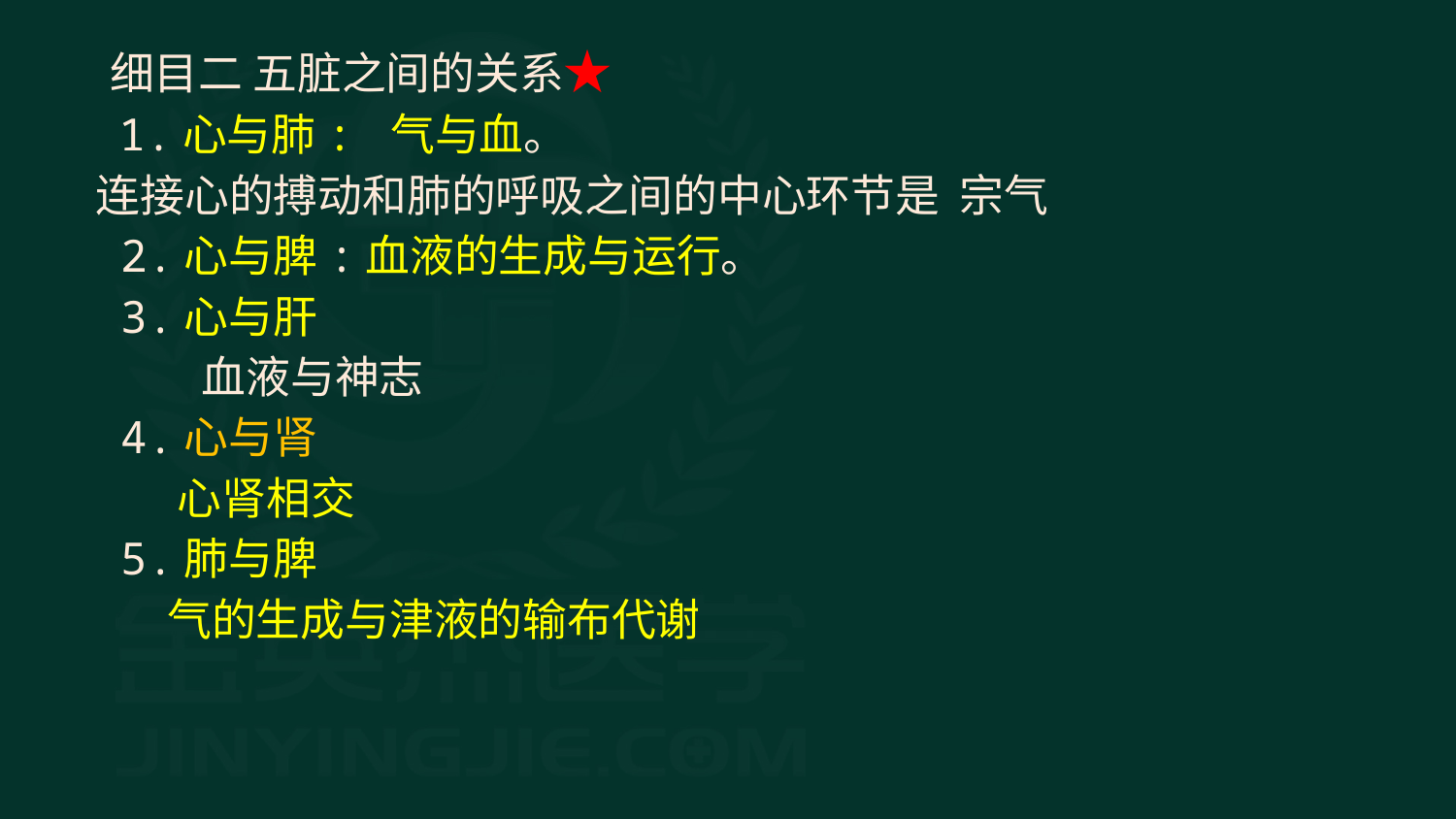

细目二 五脏之间的关系★
  1.心与肺: 气与血。
  连接心的搏动和肺的呼吸之间的中心环节是  宗气
　2.心与脾:血液的生成与运行。
　3.心与肝
　　血液与神志
　4.心与肾
　  心肾相交
　5.肺与脾
　 气的生成与津液的输布代谢